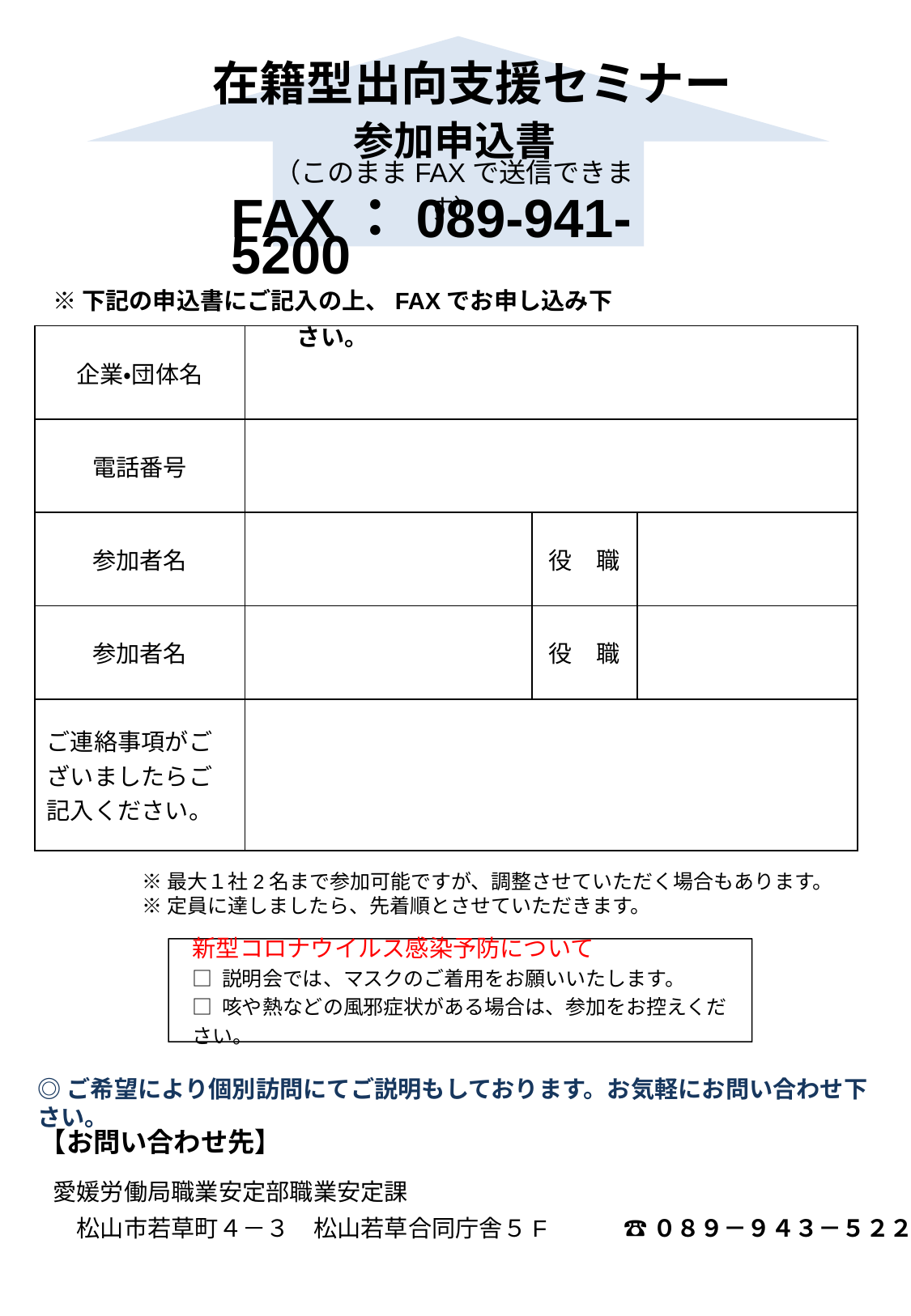

在籍型出向支援セミナー
参加申込書
（このままFAXで送信できます）
FAX：089-941-5200
※下記の申込書にご記入の上、FAXでお申し込み下さい。
| 企業・団体名 |  |  |  |
| --- | --- | --- | --- |
| 電話番号 |  |  |  |
| 参加者名 |  | 役　職 |  |
| 参加者名 |  | 役　職 |  |
| ご連絡事項がございましたらご記入ください。 |  |  |  |
※最大１社2名まで参加可能ですが、調整させていただく場合もあります。
※定員に達しましたら、先着順とさせていただきます。
新型コロナウイルス感染予防について
□ 説明会では、マスクのご着用をお願いいたします。
□ 咳や熱などの風邪症状がある場合は、参加をお控えください。
◎ご希望により個別訪問にてご説明もしております。お気軽にお問い合わせ下さい。
【お問い合わせ先】
愛媛労働局職業安定部職業安定課
　松山市若草町４－３　松山若草合同庁舎５F　　　☎ ０８９－９４３－５２２１